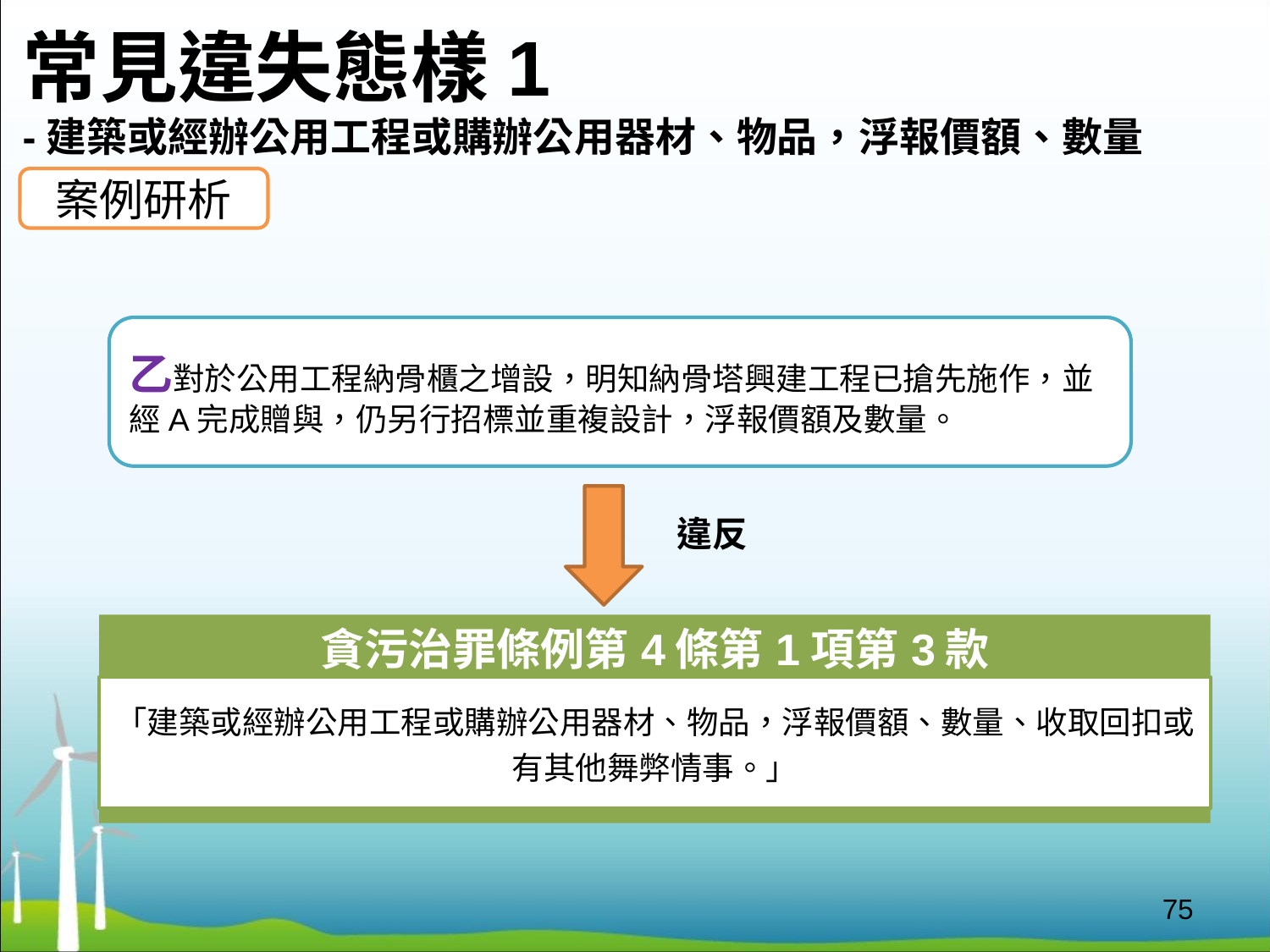

# 常見違失態樣1 -建築或經辦公用工程或購辦公用器材、物品，浮報價額、數量
案例研析
乙對於公用工程納骨櫃之增設，明知納骨塔興建工程已搶先施作，並經A完成贈與，仍另行招標並重複設計，浮報價額及數量。

違反
貪污治罪條例第4條第1項第3款
「建築或經辦公用工程或購辦公用器材、物品，浮報價額、數量、收取回扣或有其他舞弊情事。」
75